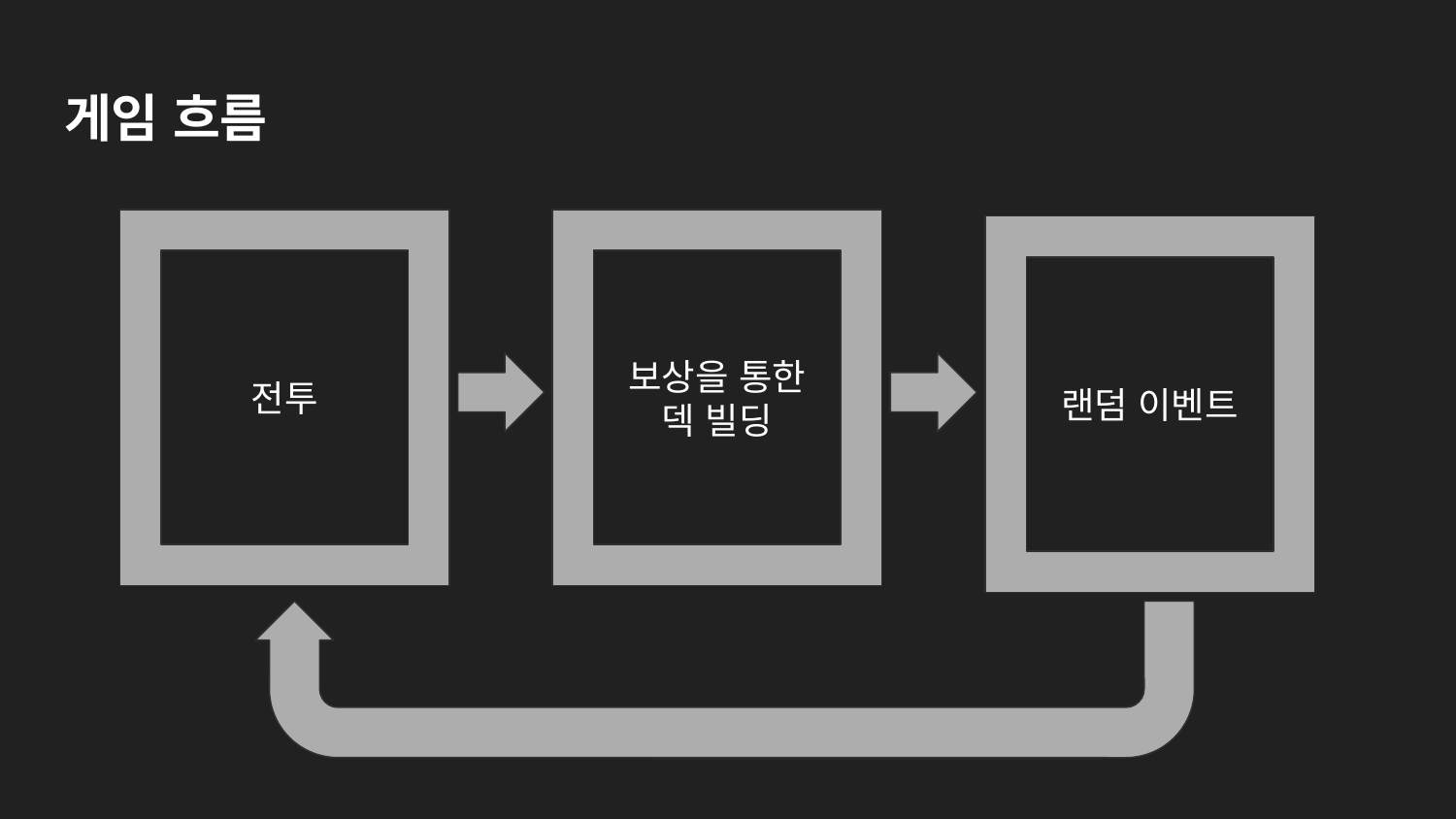

# 게임 흐름
전투
보상을 통한 덱 빌딩
랜덤 이벤트